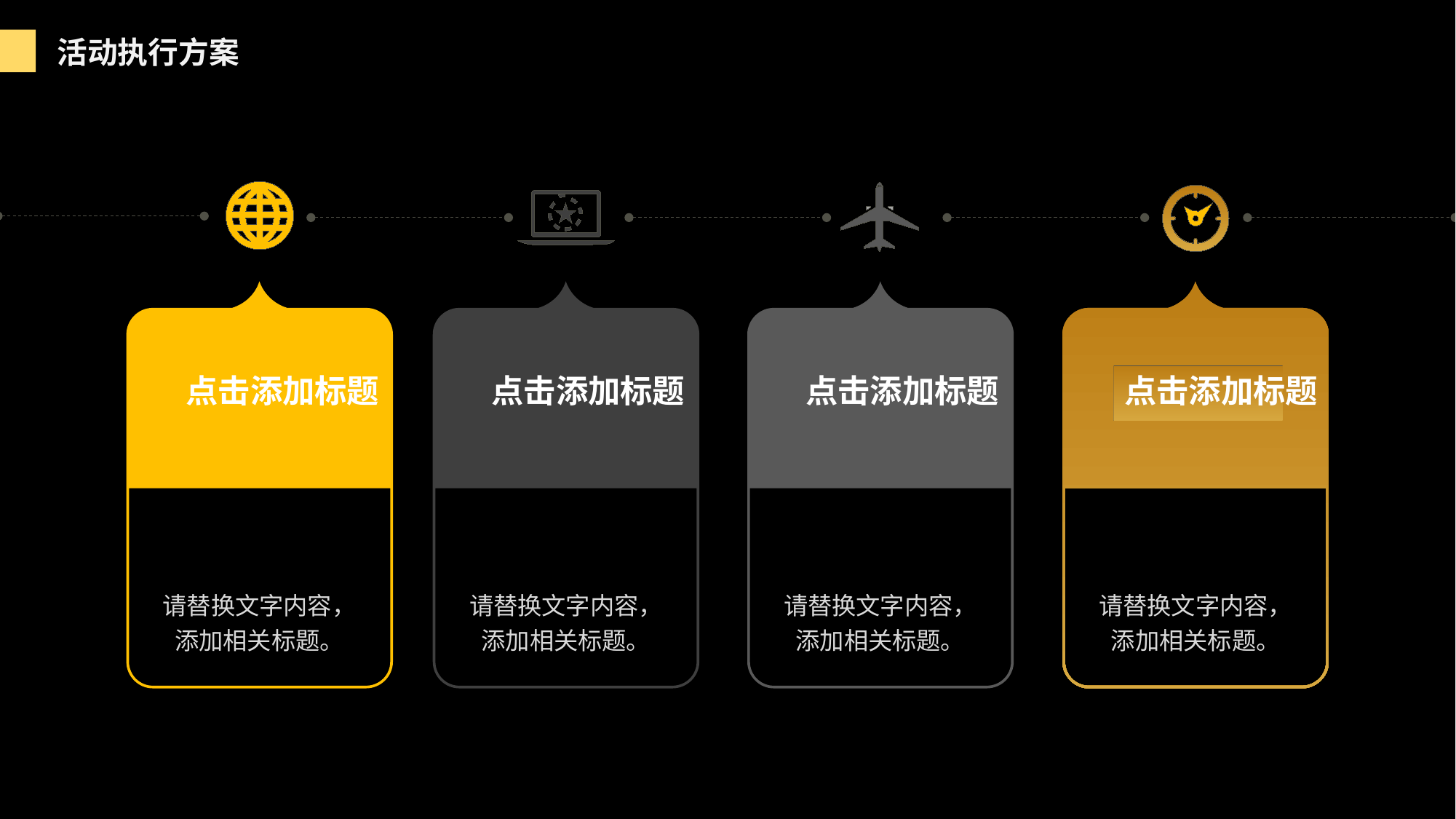

活动执行方案

请替换文字内容，
添加相关标题。
点击添加标题
请替换文字内容，
添加相关标题。
点击添加标题
请替换文字内容，
添加相关标题。
点击添加标题
请替换文字内容，
添加相关标题。
点击添加标题